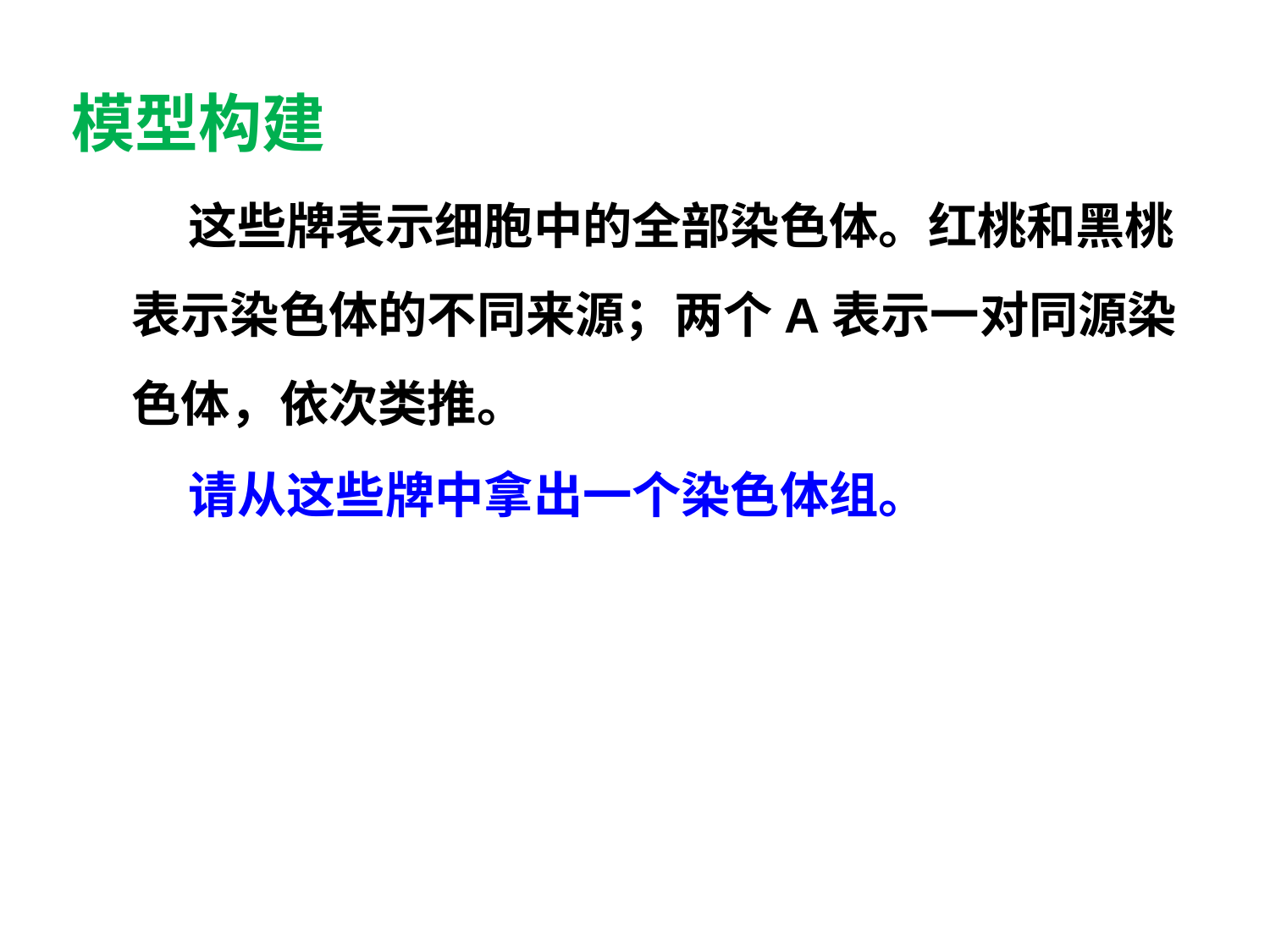

模型构建
    这些牌表示细胞中的全部染色体。红桃和黑桃表示染色体的不同来源；两个A表示一对同源染色体，依次类推。
    请从这些牌中拿出一个染色体组。